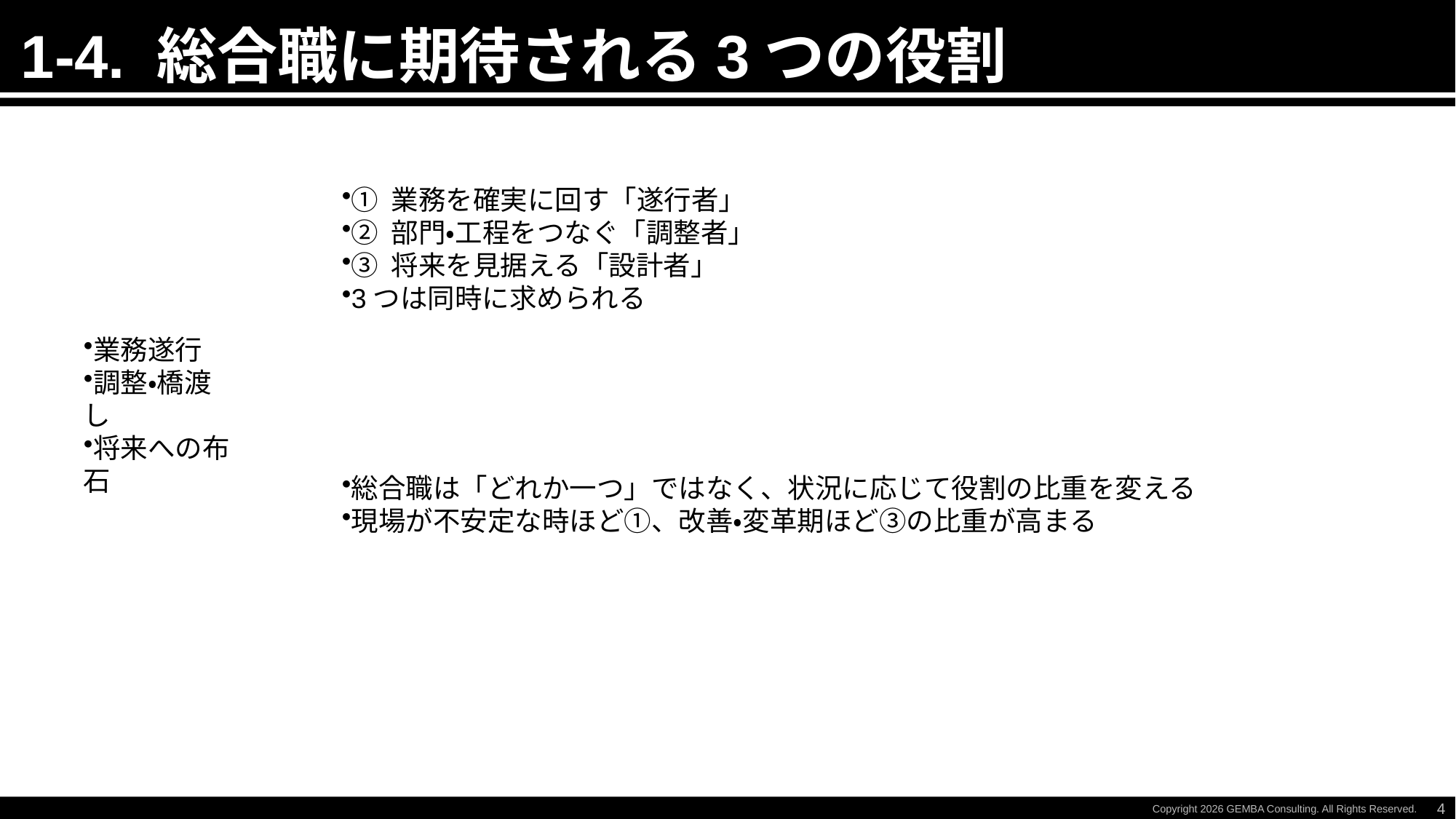

1-4. 総合職に期待される3つの役割
① 業務を確実に回す「遂行者」
② 部門・工程をつなぐ「調整者」
③ 将来を見据える「設計者」
3つは同時に求められる
業務遂行
調整・橋渡し
将来への布石
総合職は「どれか一つ」ではなく、状況に応じて役割の比重を変える
現場が不安定な時ほど①、改善・変革期ほど③の比重が高まる
4